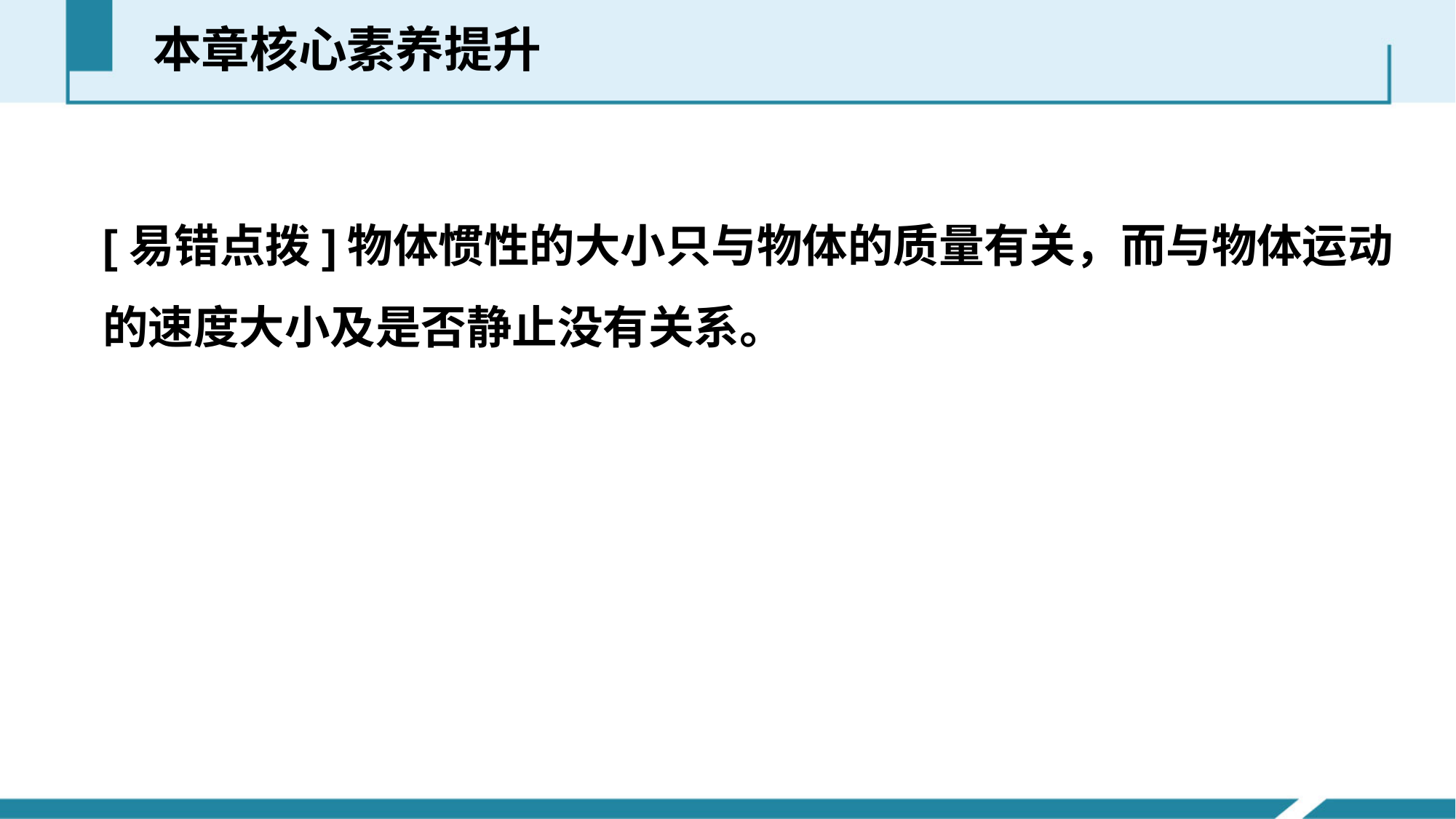

本章核心素养提升
[易错点拨]物体惯性的大小只与物体的质量有关，而与物体运动的速度大小及是否静止没有关系。